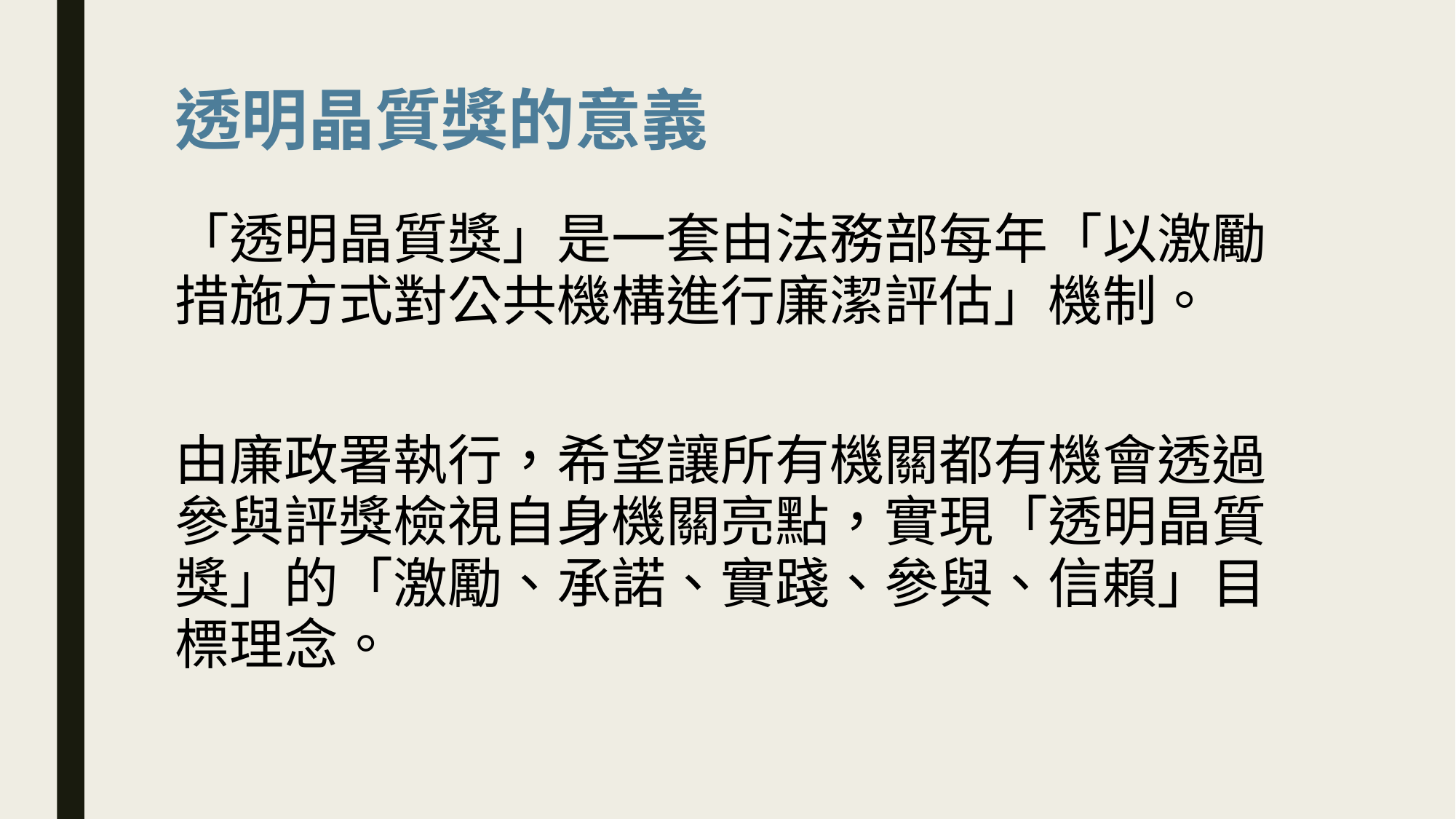

# 透明晶質獎的意義
「透明晶質獎」是一套由法務部每年「以激勵措施方式對公共機構進行廉潔評估」機制。

由廉政署執行，希望讓所有機關都有機會透過參與評獎檢視自身機關亮點，實現「透明晶質獎」的「激勵、承諾、實踐、參與、信賴」目標理念。